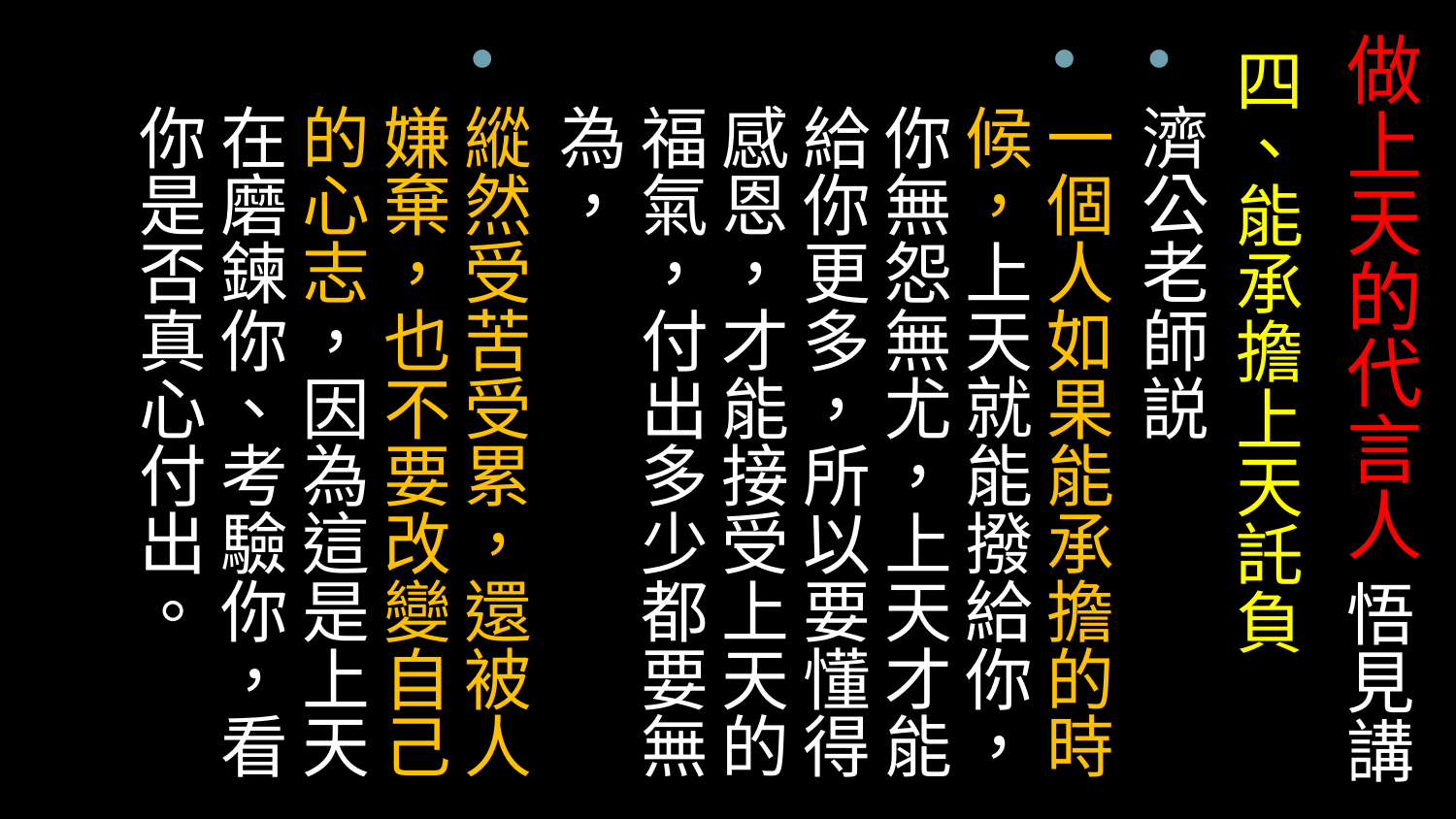

# 做上天的代言人 悟見講
四、能承擔上天託負
濟公老師説
一個人如果能承擔的時候，上天就能撥給你，你無怨無尤，上天才能給你更多，所以要懂得感恩，才能接受上天的福氣，付出多少都要無為，
縱然受苦受累，還被人嫌棄，也不要改變自己的心志，因為這是上天在磨鍊你、考驗你，看你是否真心付出。